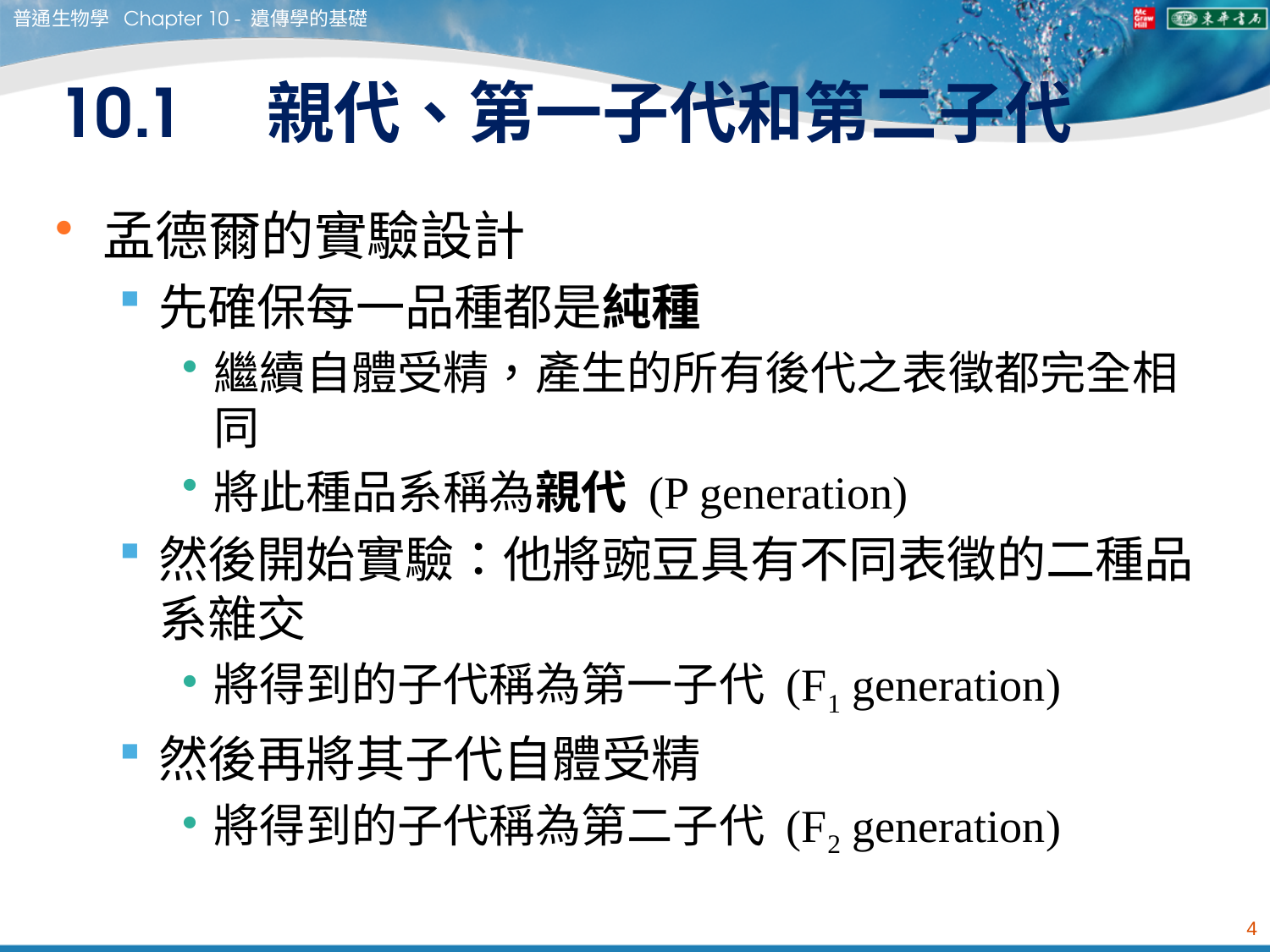

普通生物學  Chapter 10 - 遺傳學的基礎
# 10.1　親代、第一子代和第二子代
孟德爾的實驗設計
先確保每一品種都是純種
繼續自體受精，產生的所有後代之表徵都完全相同
將此種品系稱為親代 (P generation)
然後開始實驗：他將豌豆具有不同表徵的二種品系雜交
將得到的子代稱為第一子代 (F1 generation)
然後再將其子代自體受精
將得到的子代稱為第二子代 (F2 generation)
4